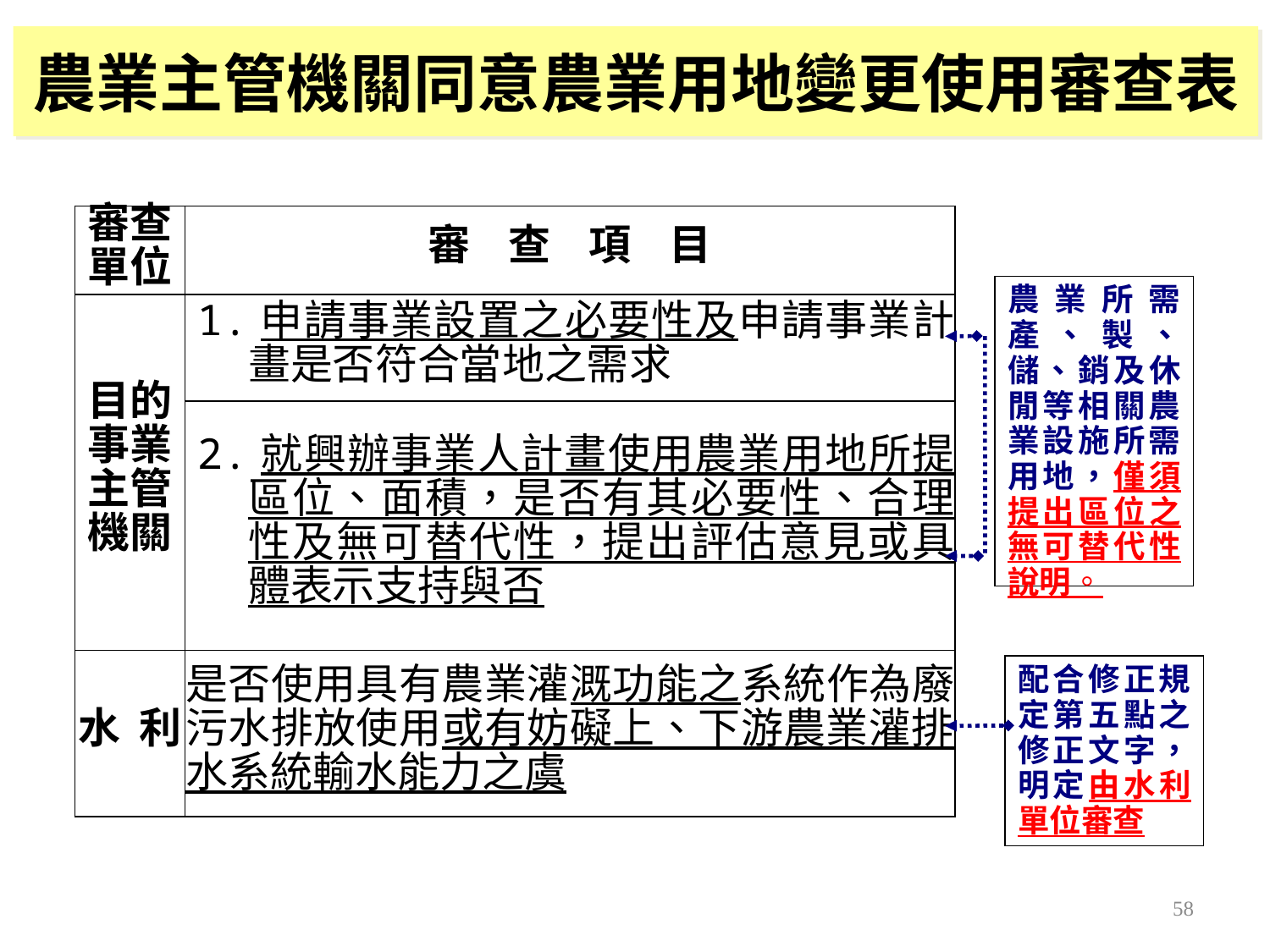

農業主管機關同意農業用地變更使用審查表
| 審查單位 | 審 查 項 目 |
| --- | --- |
| 目的事業主管機關 | 1.申請事業設置之必要性及申請事業計畫是否符合當地之需求 |
|  | 2.就興辦事業人計畫使用農業用地所提區位、面積，是否有其必要性、合理性及無可替代性，提出評估意見或具體表示支持與否 |
| 水 利 | 是否使用具有農業灌溉功能之系統作為廢污水排放使用或有妨礙上、下游農業灌排水系統輸水能力之虞 |
農業所需產、製、儲、銷及休閒等相關農業設施所需用地，僅須提出區位之無可替代性說明。

配合修正規定第五點之修正文字，明定由水利單位審查

58